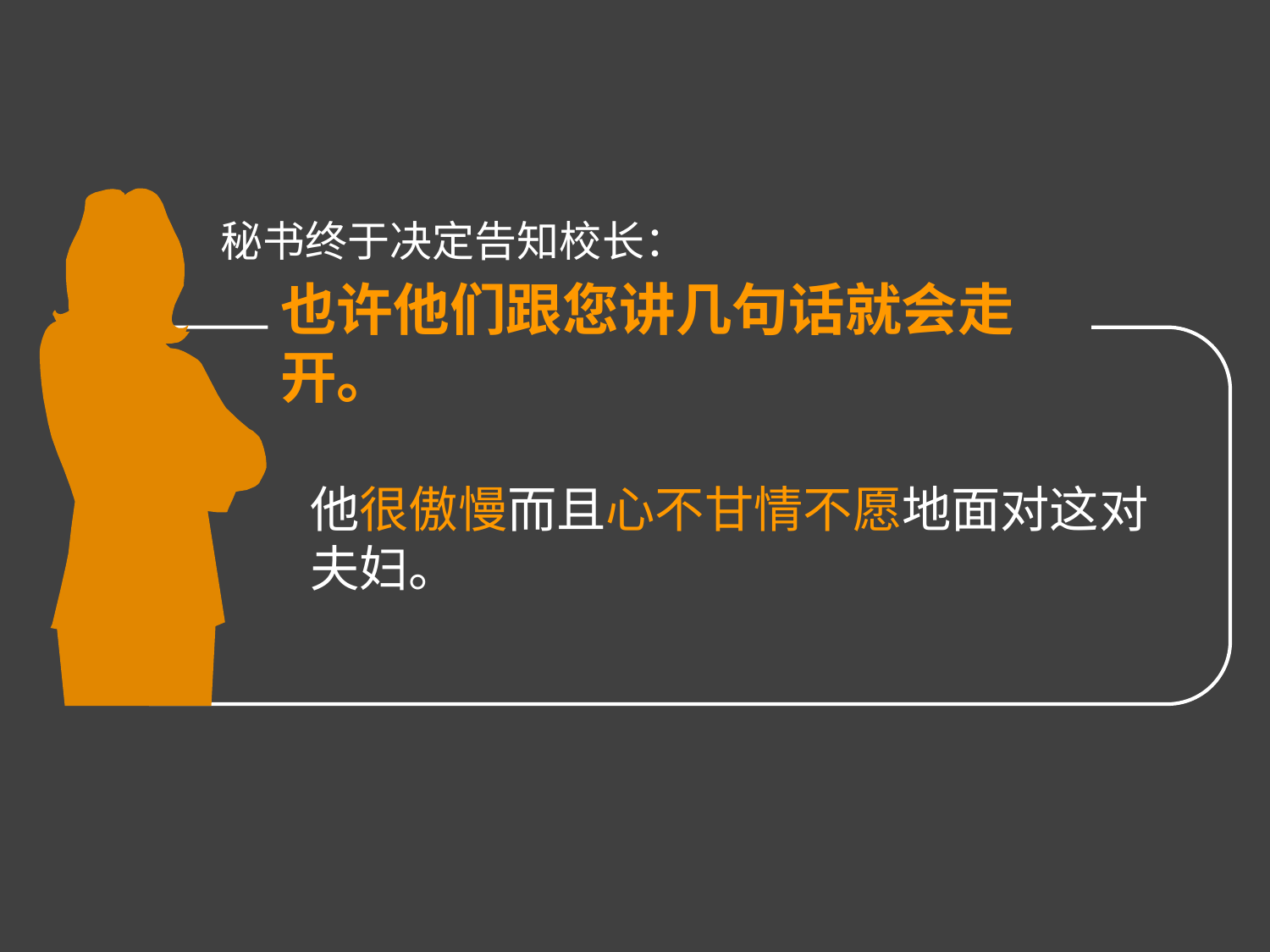

秘书终于决定告知校长：
也许他们跟您讲几句话就会走开。

校长不耐烦地同意了。
他很傲慢而且心不甘情不愿地面对这对
夫妇。